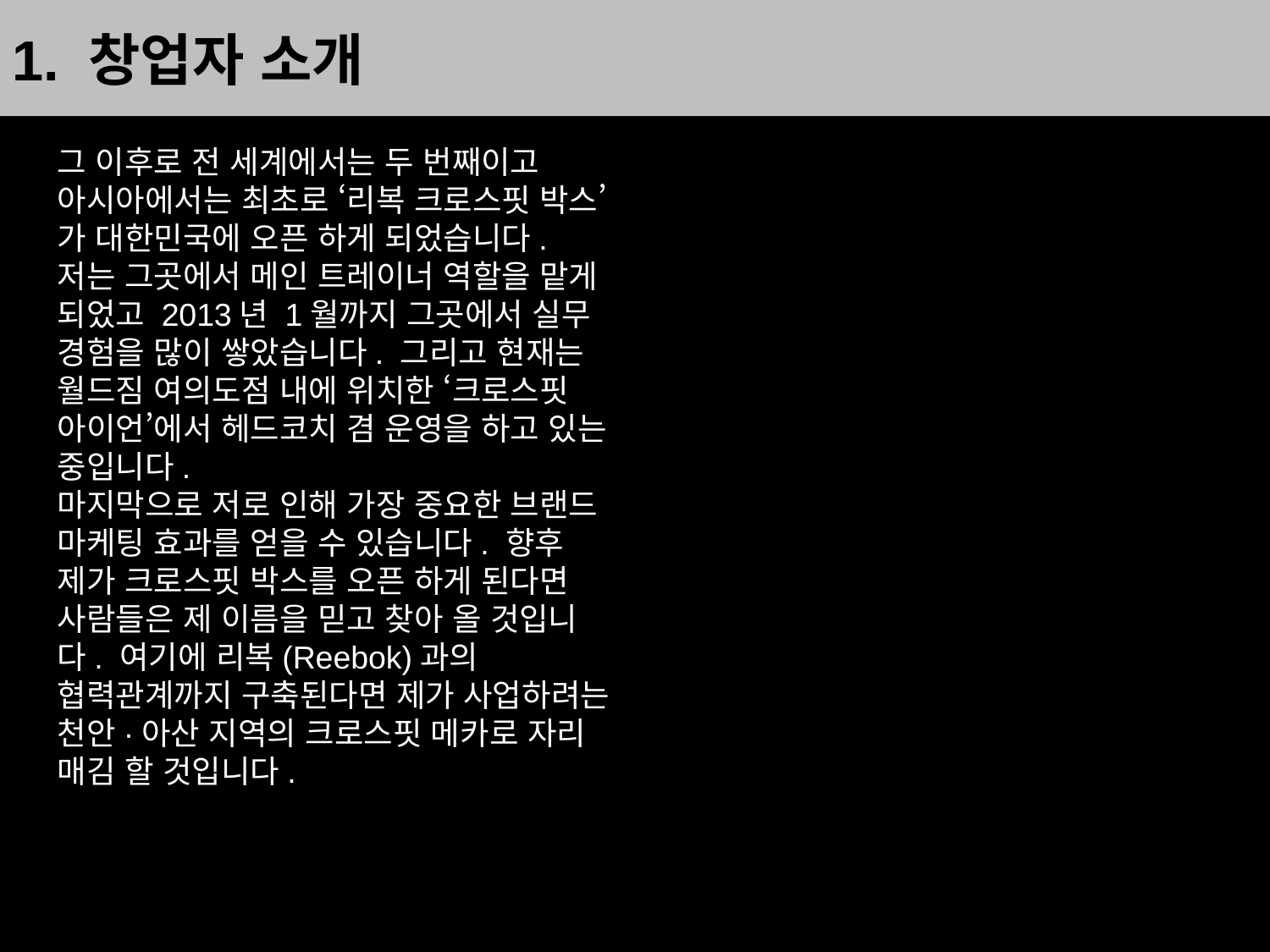

1. 창업자 소개
그 이후로 전 세계에서는 두 번째이고 아시아에서는 최초로 ‘리복 크로스핏 박스’가 대한민국에 오픈 하게 되었습니다. 저는 그곳에서 메인 트레이너 역할을 맡게 되었고 2013년 1월까지 그곳에서 실무 경험을 많이 쌓았습니다. 그리고 현재는 월드짐 여의도점 내에 위치한 ‘크로스핏 아이언’에서 헤드코치 겸 운영을 하고 있는 중입니다.
마지막으로 저로 인해 가장 중요한 브랜드 마케팅 효과를 얻을 수 있습니다. 향후 제가 크로스핏 박스를 오픈 하게 된다면 사람들은 제 이름을 믿고 찾아 올 것입니다. 여기에 리복(Reebok)과의 협력관계까지 구축된다면 제가 사업하려는 천안·아산 지역의 크로스핏 메카로 자리 매김 할 것입니다.